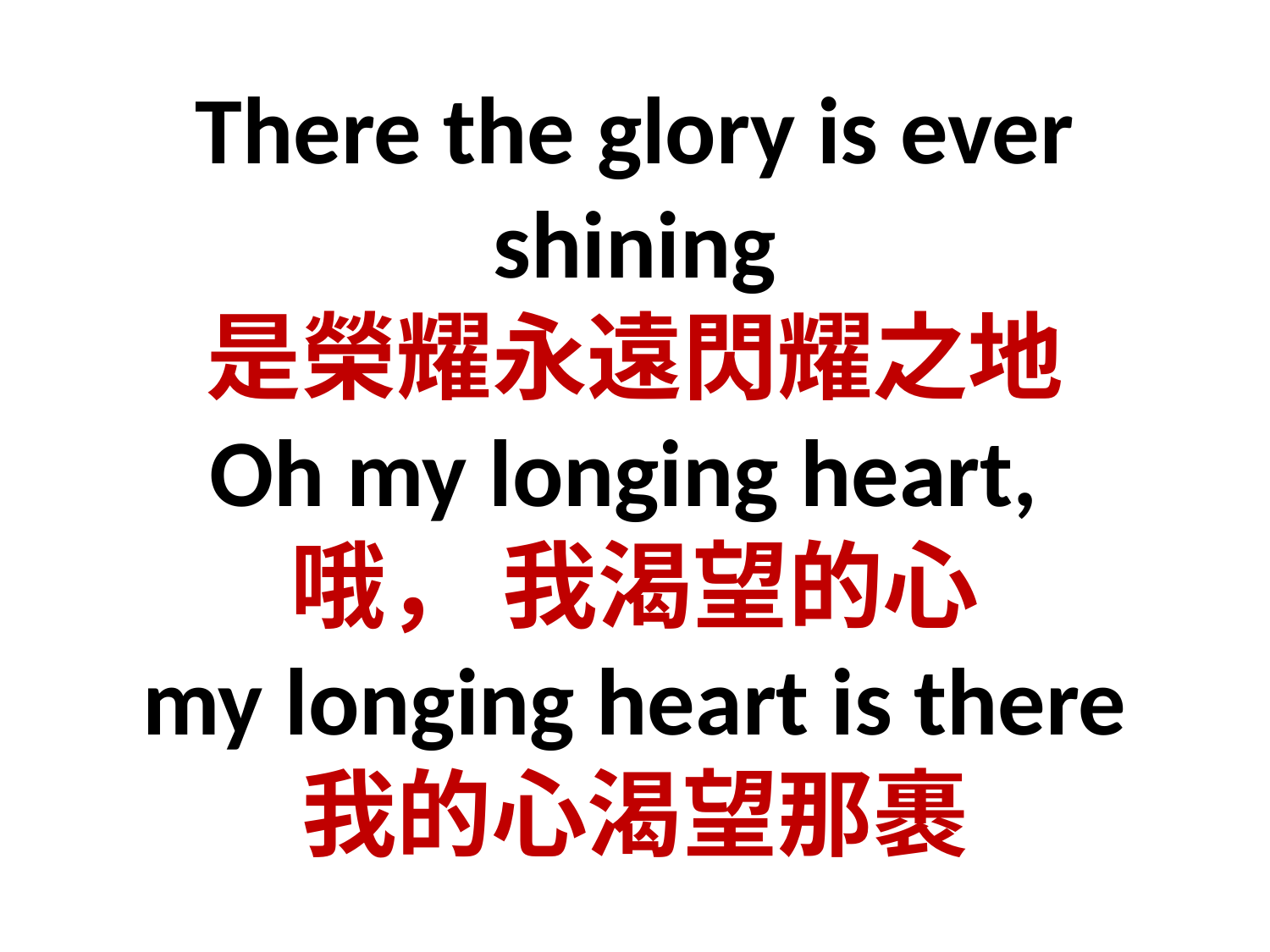

# There the glory is ever shining 是榮耀永遠閃耀之地 Oh my longing heart, 哦， 我渴望的心 my longing heart is there 我的心渴望那裹